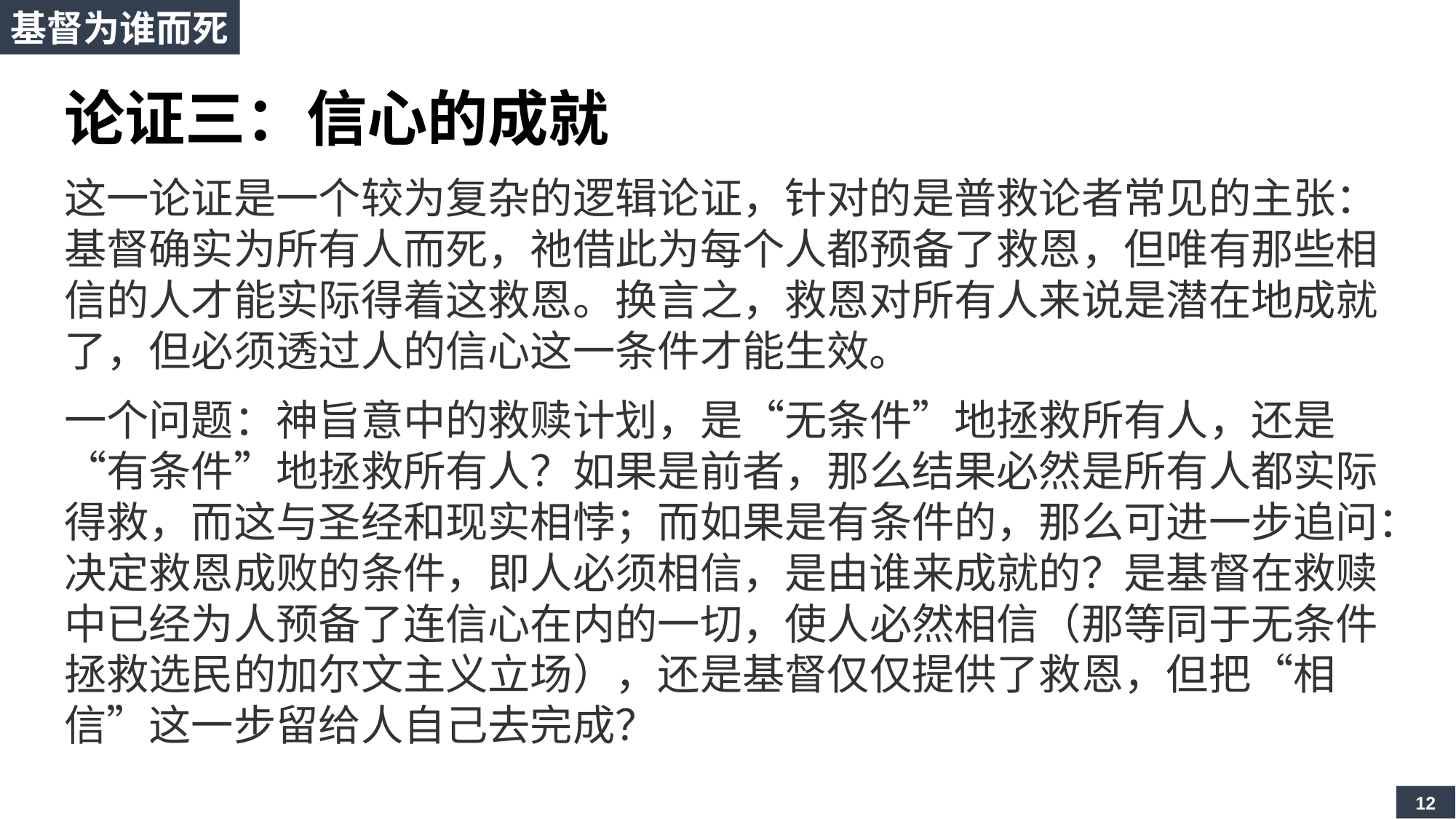

基督为谁而死
论证三：信心的成就
这一论证是一个较为复杂的逻辑论证，针对的是普救论者常见的主张：基督确实为所有人而死，祂借此为每个人都预备了救恩，但唯有那些相信的人才能实际得着这救恩。换言之，救恩对所有人来说是潜在地成就了，但必须透过人的信心这一条件才能生效。
一个问题：神旨意中的救赎计划，是“无条件”地拯救所有人，还是“有条件”地拯救所有人？如果是前者，那么结果必然是所有人都实际得救，而这与圣经和现实相悖；而如果是有条件的，那么可进一步追问：决定救恩成败的条件，即人必须相信，是由谁来成就的？是基督在救赎中已经为人预备了连信心在内的一切，使人必然相信（那等同于无条件拯救选民的加尔文主义立场），还是基督仅仅提供了救恩，但把“相信”这一步留给人自己去完成？
12